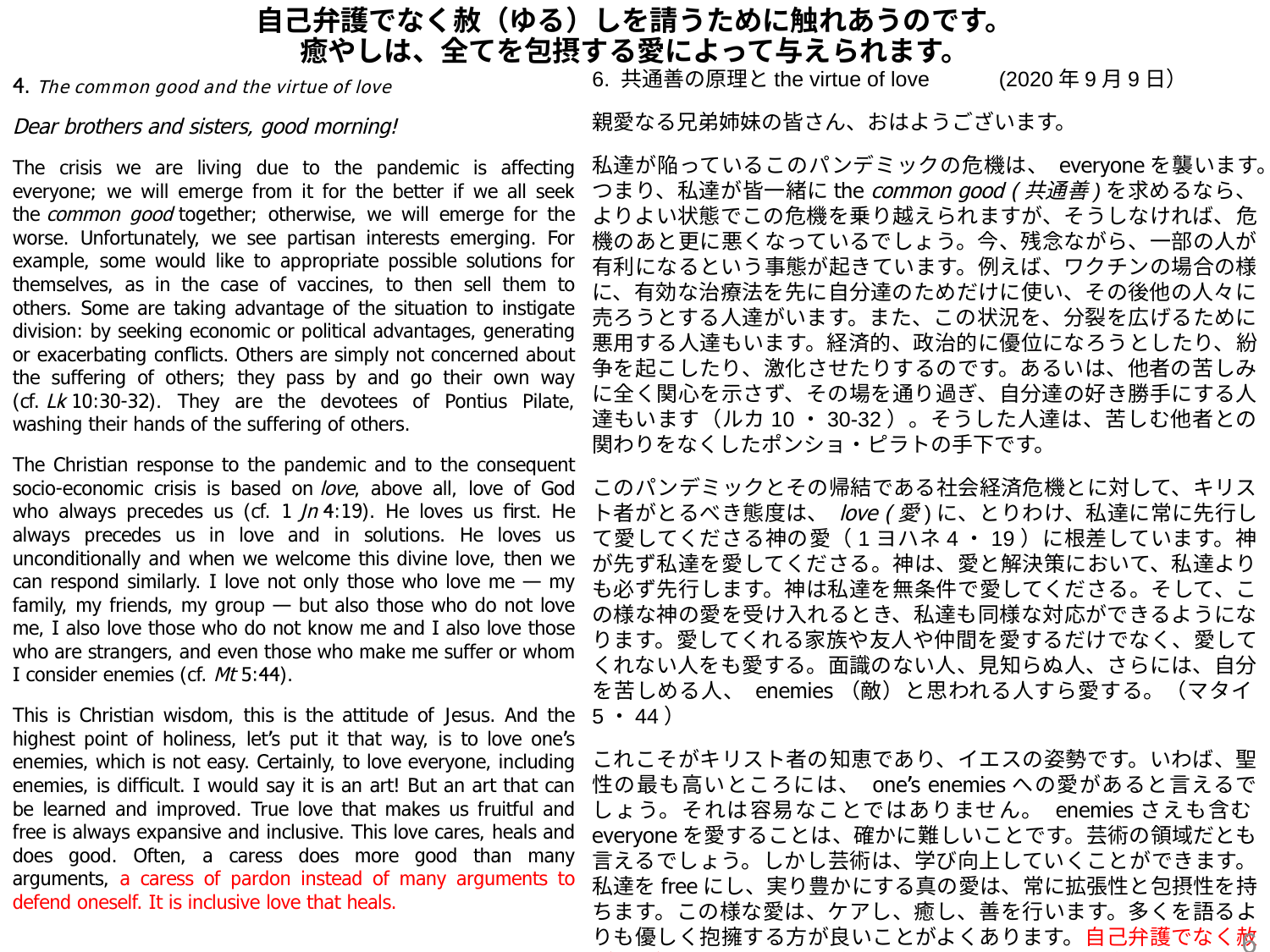

# 自己弁護でなく赦（ゆる）しを請うために触れあうのです。 癒やしは、全てを包摂する愛によって与えられます。
6. 共通善の原理とthe virtue of love  　　 (2020年9月9日）
親愛なる兄弟姉妹の皆さん、おはようございます。
私達が陥っているこのパンデミックの危機は、 everyoneを襲います。つまり、私達が皆一緒にthe common good (共通善)を求めるなら、よりよい状態でこの危機を乗り越えられますが、そうしなければ、危機のあと更に悪くなっているでしょう。今、残念ながら、一部の人が有利になるという事態が起きています。例えば、ワクチンの場合の様に、有効な治療法を先に自分達のためだけに使い、その後他の人々に売ろうとする人達がいます。また、この状況を、分裂を広げるために悪用する人達もいます。経済的、政治的に優位になろうとしたり、紛争を起こしたり、激化させたりするのです。あるいは、他者の苦しみに全く関心を示さず、その場を通り過ぎ、自分達の好き勝手にする人達もいます（ルカ10・30-32）。そうした人達は、苦しむ他者との関わりをなくしたポンショ・ピラトの手下です。
このパンデミックとその帰結である社会経済危機とに対して、キリスト者がとるべき態度は、 love (愛)に、とりわけ、私達に常に先行して愛してくださる神の愛（1ヨハネ4・19）に根差しています。神が先ず私達を愛してくださる。神は、愛と解決策において、私達よりも必ず先行します。神は私達を無条件で愛してくださる。そして、この様な神の愛を受け入れるとき、私達も同様な対応ができるようになります。愛してくれる家族や友人や仲間を愛するだけでなく、愛してくれない人をも愛する。面識のない人、見知らぬ人、さらには、自分を苦しめる人、 enemies（敵）と思われる人すら愛する。（マタイ5・44）
これこそがキリスト者の知恵であり、イエスの姿勢です。いわば、聖性の最も高いところには、 one’s enemiesへの愛があると言えるでしょう。それは容易なことではありません。 enemiesさえも含むeveryoneを愛することは、確かに難しいことです。芸術の領域だとも言えるでしょう。しかし芸術は、学び向上していくことができます。私達をfreeにし、実り豊かにする真の愛は、常に拡張性と包摂性を持ちます。この様な愛は、ケアし、癒し、善を行います。多くを語るよりも優しく抱擁する方が良いことがよくあります。自己弁護でなく赦（ゆる）しを請うために触れあうのです。癒やしは、全てを包摂する愛によって与えられます。

4. The common good and the virtue of love
Dear brothers and sisters, good morning!
The crisis we are living due to the pandemic is affecting everyone; we will emerge from it for the better if we all seek the common good together; otherwise, we will emerge for the worse. Unfortunately, we see partisan interests emerging. For example, some would like to appropriate possible solutions for themselves, as in the case of vaccines, to then sell them to others. Some are taking advantage of the situation to instigate division: by seeking economic or political advantages, generating or exacerbating conflicts. Others are simply not concerned about the suffering of others; they pass by and go their own way (cf. Lk 10:30-32). They are the devotees of Pontius Pilate, washing their hands of the suffering of others.
The Christian response to the pandemic and to the consequent socio-economic crisis is based on love, above all, love of God who always precedes us (cf. 1 Jn 4:19). He loves us first. He always precedes us in love and in solutions. He loves us unconditionally and when we welcome this divine love, then we can respond similarly. I love not only those who love me — my family, my friends, my group — but also those who do not love me, I also love those who do not know me and I also love those who are strangers, and even those who make me suffer or whom I consider enemies (cf. Mt 5:44).
This is Christian wisdom, this is the attitude of Jesus. And the highest point of holiness, let’s put it that way, is to love one’s enemies, which is not easy. Certainly, to love everyone, including enemies, is difficult. I would say it is an art! But an art that can be learned and improved. True love that makes us fruitful and free is always expansive and inclusive. This love cares, heals and does good. Often, a caress does more good than many arguments, a caress of pardon instead of many arguments to defend oneself. It is inclusive love that heals.

6